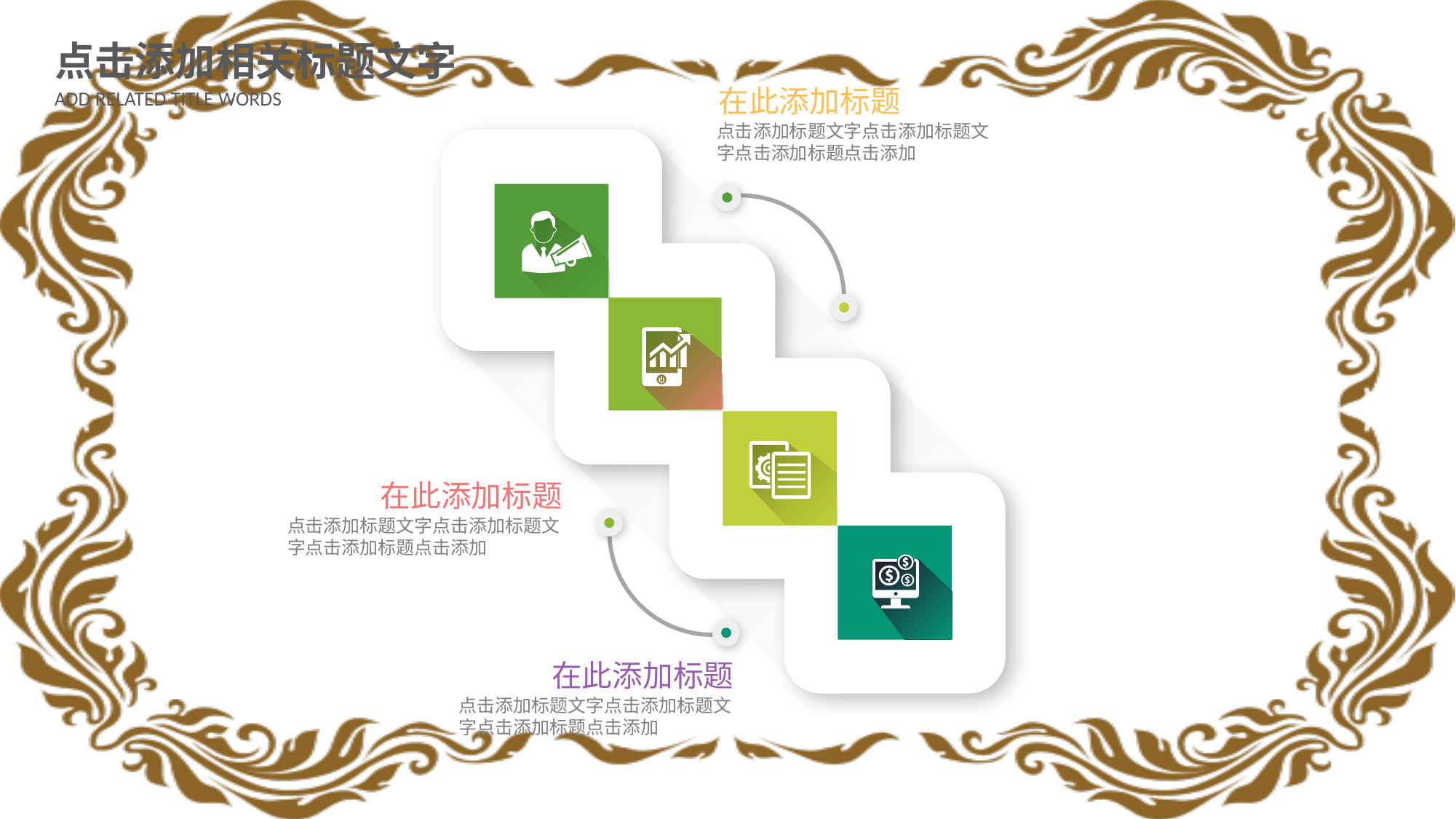

点击添加相关标题文字
在此添加标题
点击添加标题文字点击添加标题文字点击添加标题点击添加
ADD RELATED TITLE WORDS

在此添加标题
点击添加标题文字点击添加标题文字点击添加标题点击添加

在此添加标题
点击添加标题文字点击添加标题文字点击添加标题点击添加